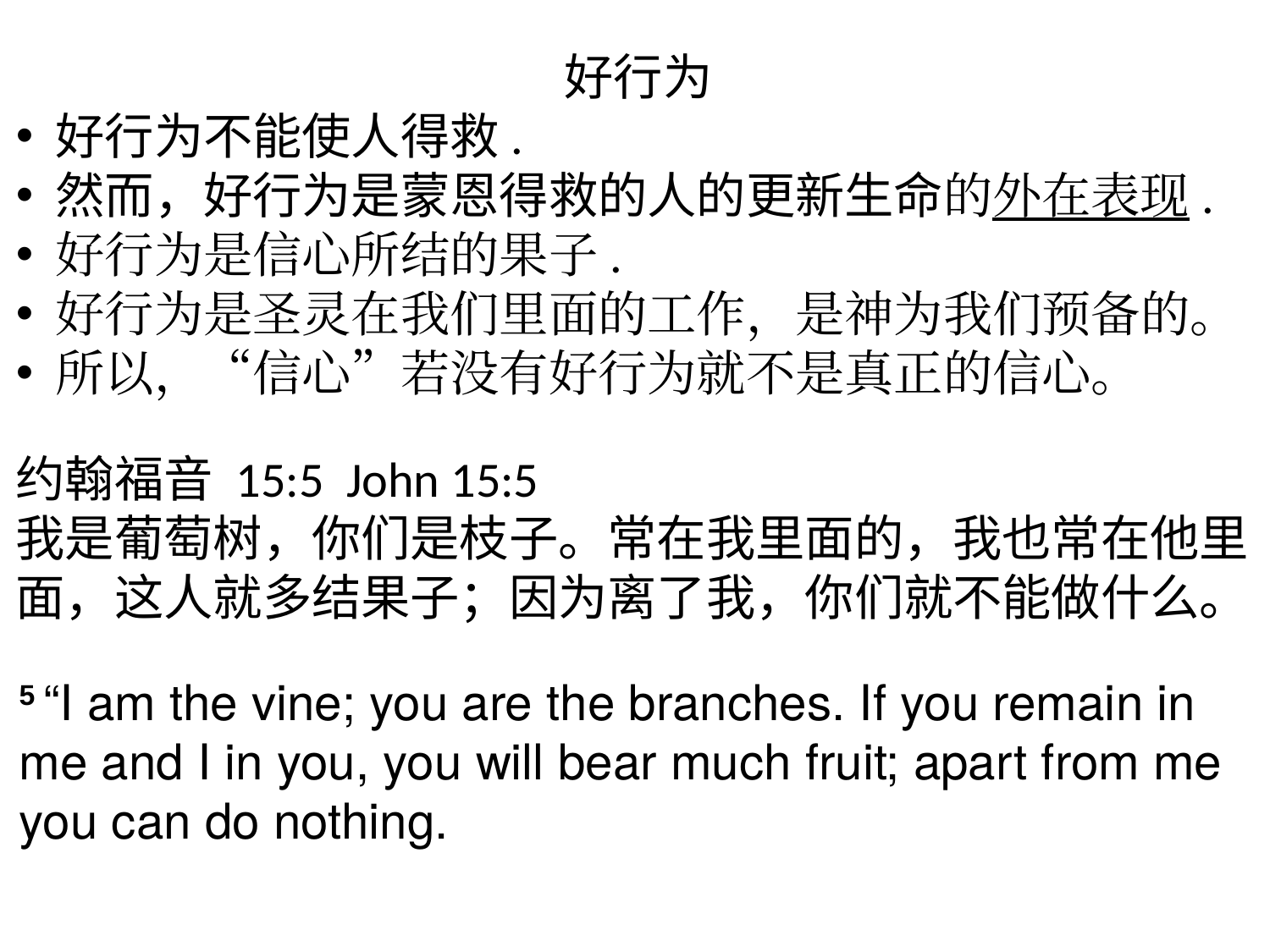

好行为
好行为不能使人得救.
然而，好行为是蒙恩得救的人的更新生命的外在表现.
好行为是信心所结的果子.
好行为是圣灵在我们里面的工作，是神为我们预备的。
所以，“信心”若没有好行为就不是真正的信心。
约翰福音 15:5  John 15:5
我是葡萄树，你们是枝子。常在我里面的，我也常在他里面，这人就多结果子；因为离了我，你们就不能做什么。
5 “I am the vine; you are the branches. If you remain in me and I in you, you will bear much fruit; apart from me you can do nothing.